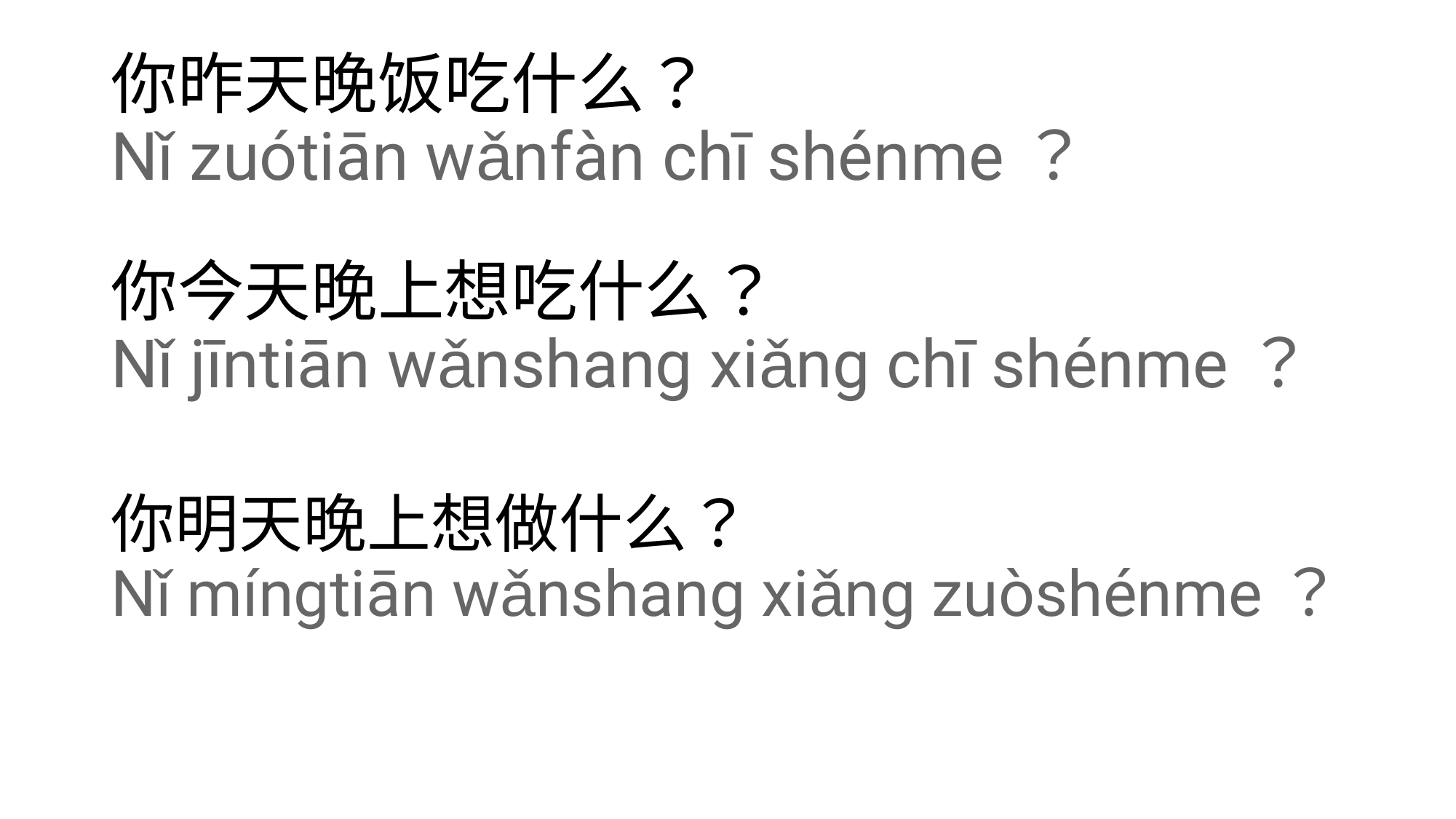

# 你昨天晚饭吃什么？ Nǐ zuótiān wǎnfàn chī shénme？
你今天晚上想吃什么？
Nǐ jīntiān wǎnshang xiǎng chī shénme？
你明天晚上想做什么？
Nǐ míngtiān wǎnshang xiǎng zuòshénme？